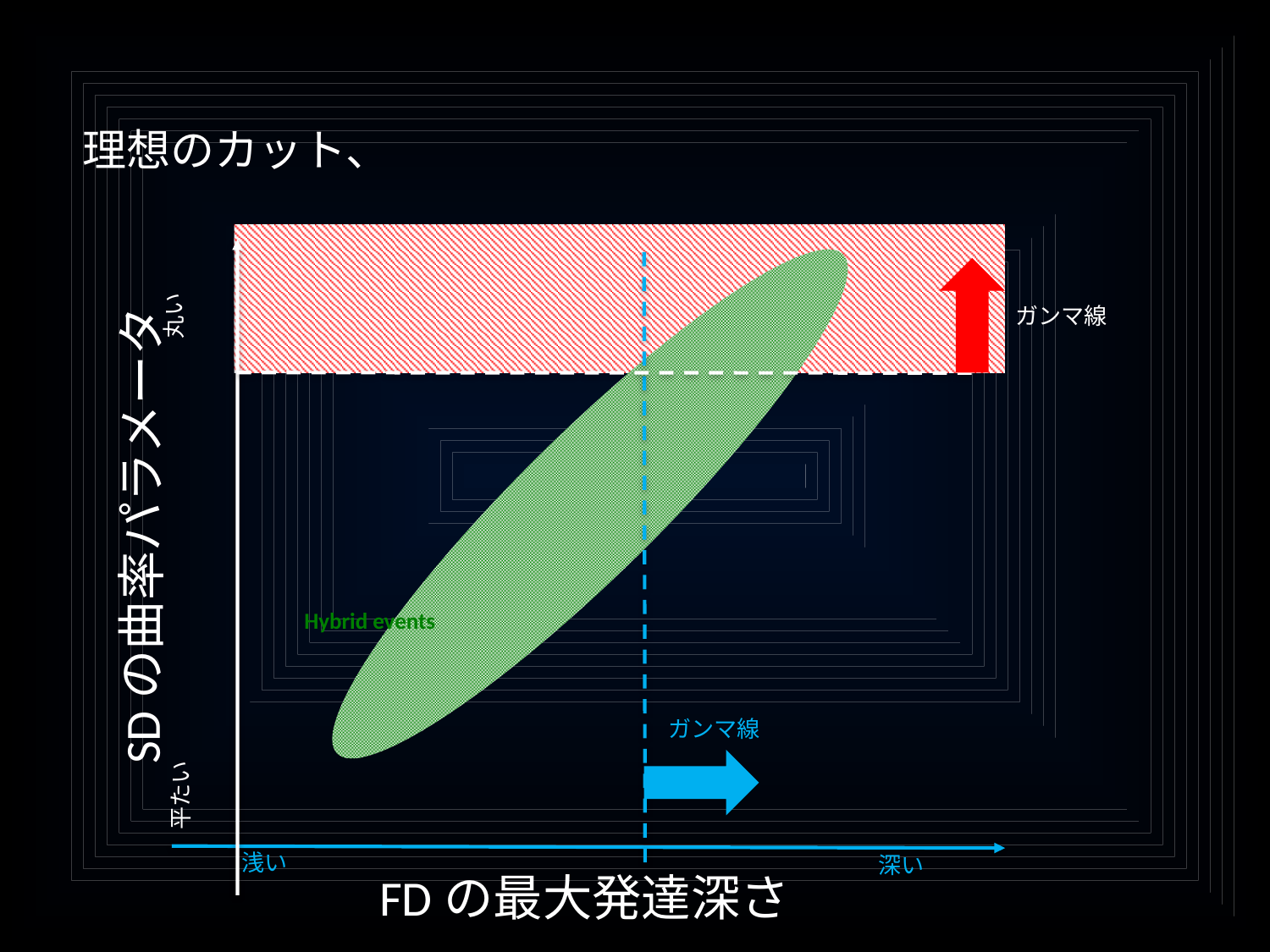

# 理想のカット、

丸い

ガンマ線

SDの曲率パラメータ
Hybrid events
ガンマ線

平たい
浅い

深い
FDの最大発達深さ